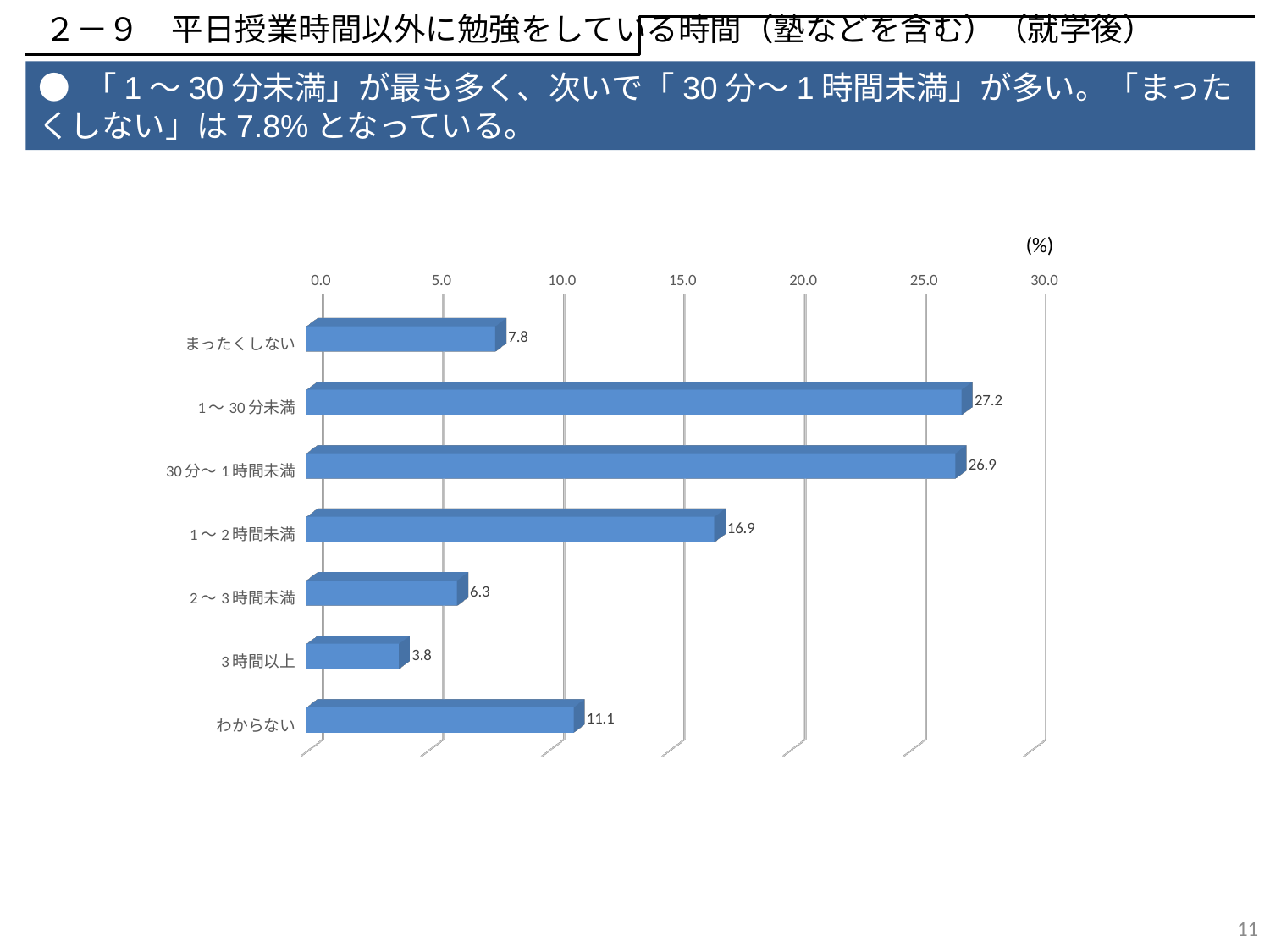

２－９　平日授業時間以外に勉強をしている時間（塾などを含む）（就学後）
● 「1～30分未満」が最も多く、次いで「30分～1時間未満」が多い。「まったくしない」は7.8%となっている。
(%)

[unsupported chart]

11